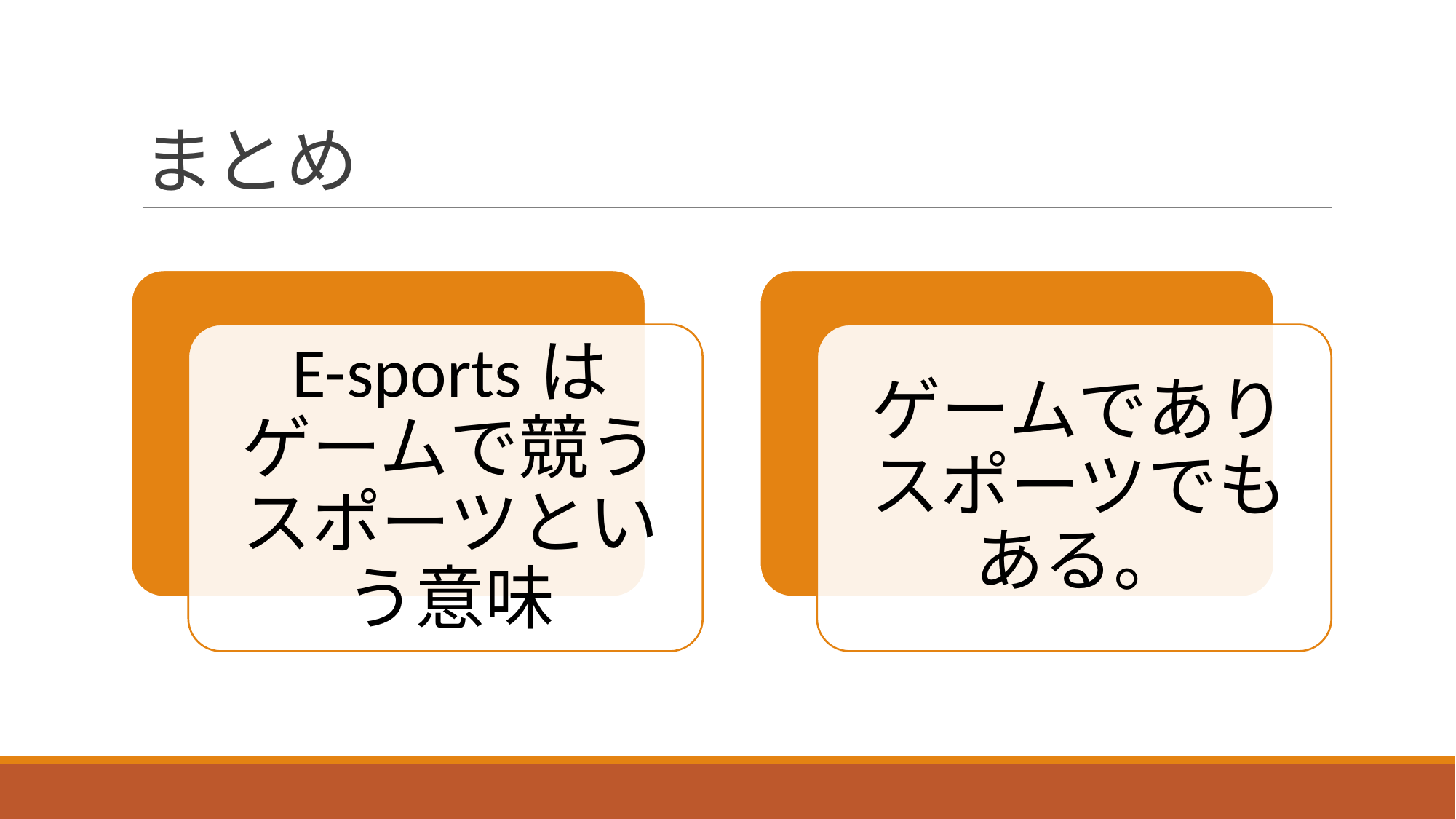

# まとめ
E-sportsはゲームで競うスポーツという意味
ゲームでありスポーツでもある。